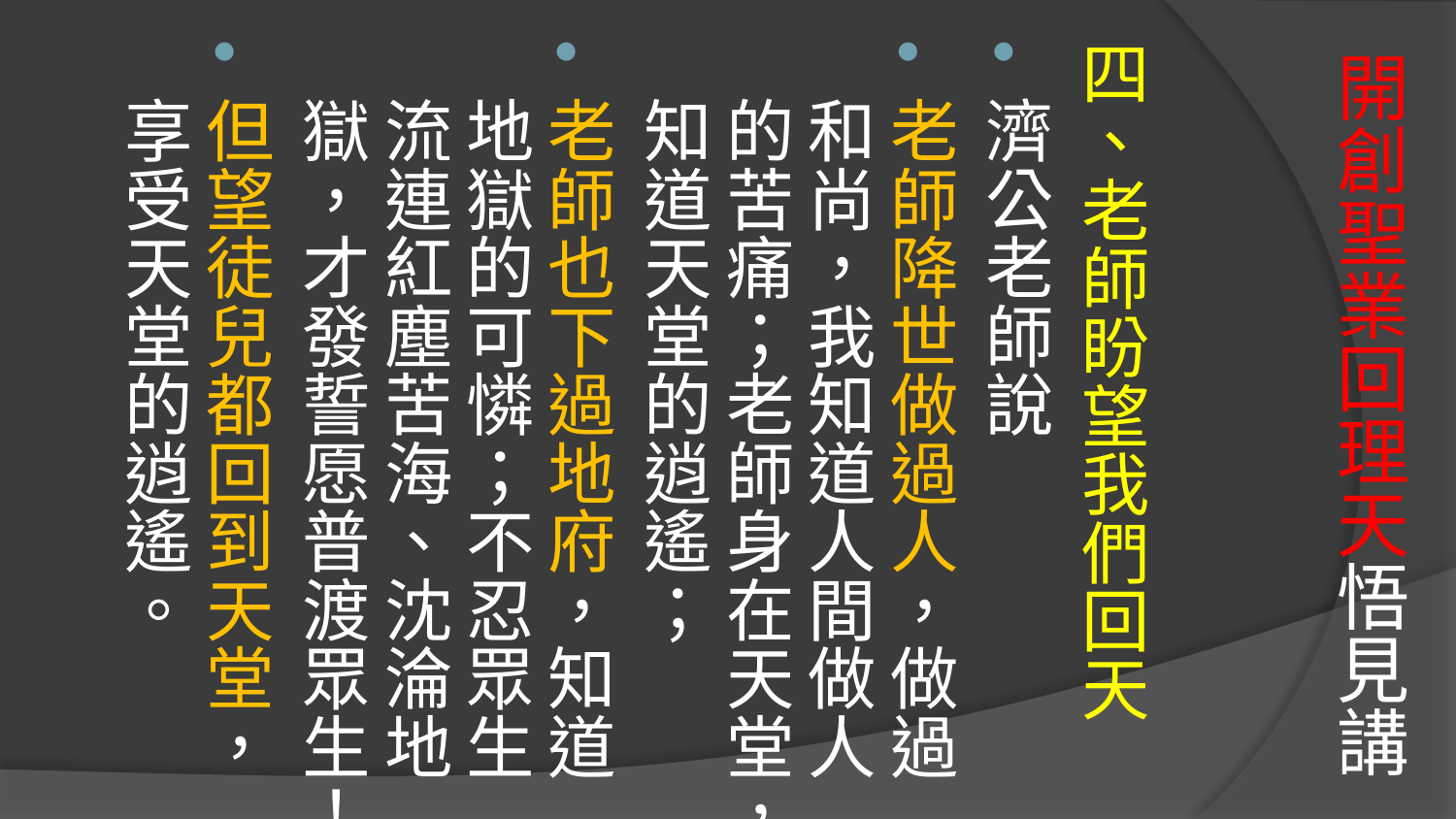

四、老師盼望我們回天
濟公老師說
老師降世做過人，做過和尚，我知道人間做人的苦痛；老師身在天堂，知道天堂的逍遙；
老師也下過地府，知道地獄的可憐；不忍眾生流連紅塵苦海、沈淪地獄，才發誓愿普渡眾生！
但望徒兒都回到天堂，享受天堂的逍遙。

# 開創聖業回理天悟見講